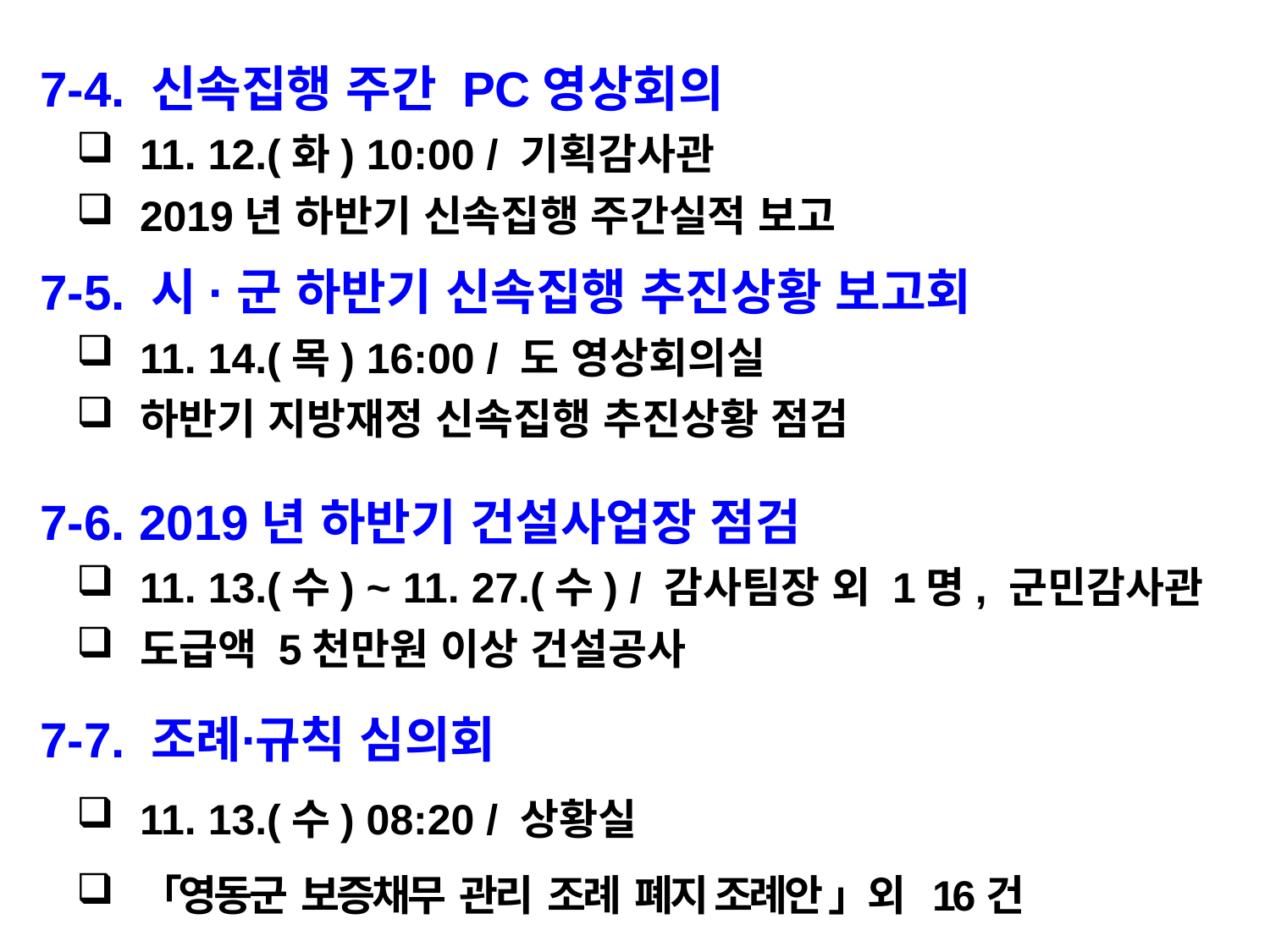

7-4. 신속집행 주간 PC영상회의
11. 12.(화) 10:00 / 기획감사관
2019년 하반기 신속집행 주간실적 보고

  7-5. 시·군 하반기 신속집행 추진상황 보고회
11. 14.(목) 16:00 / 도 영상회의실
하반기 지방재정 신속집행 추진상황 점검

  7-6. 2019년 하반기 건설사업장 점검
11. 13.(수) ~ 11. 27.(수) / 감사팀장 외 1명, 군민감사관
도급액 5천만원 이상 건설공사

  7-7. 조례∙규칙 심의회
11. 13.(수) 08:20 / 상황실
「영동군  보증채무  관리  조례  폐지 조례안 」외  16건